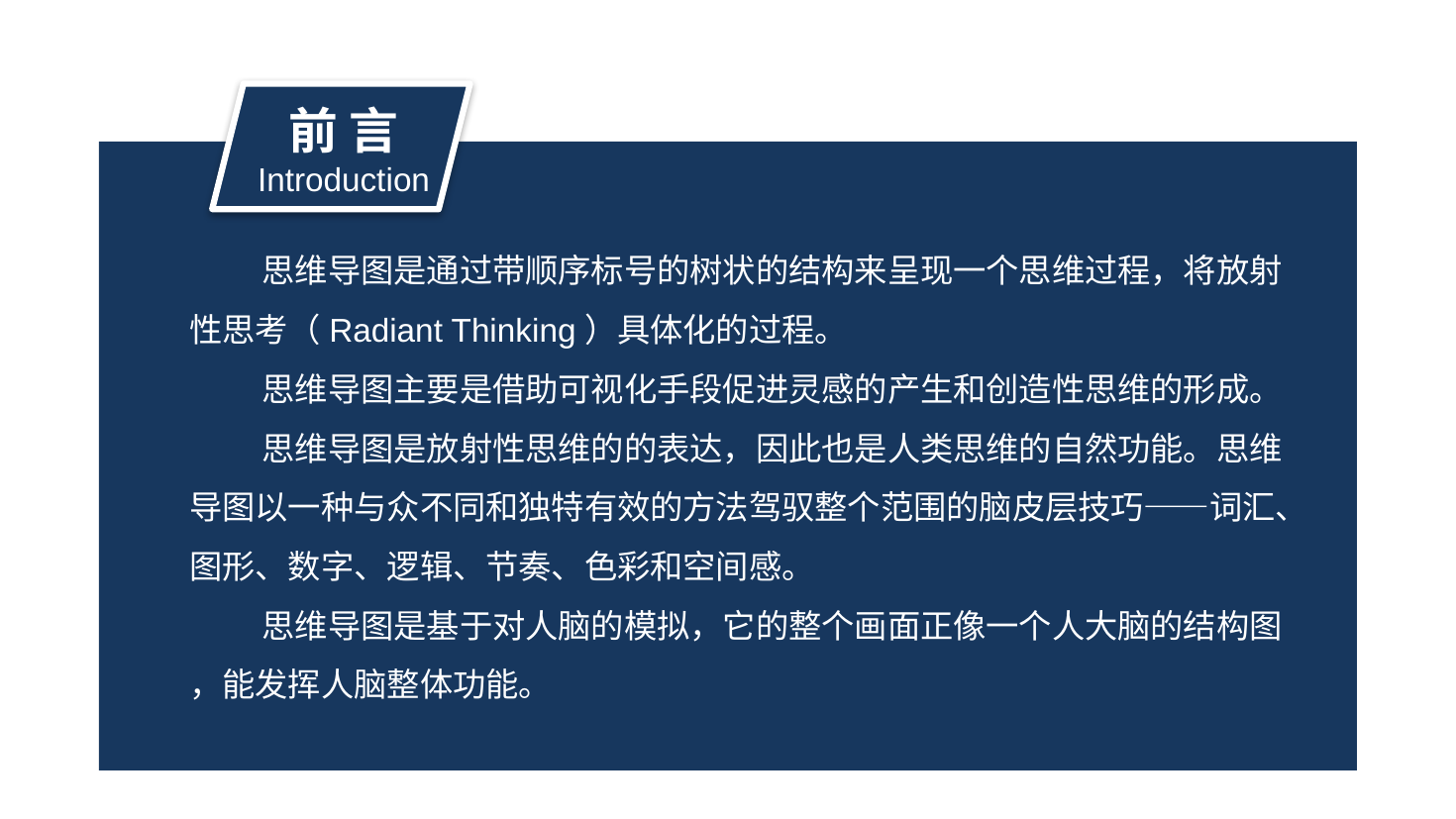

前 言
Introduction

思维导图是通过带顺序标号的树状的结构来呈现一个思维过程，将放射性思考（Radiant Thinking）具体化的过程。
思维导图主要是借助可视化手段促进灵感的产生和创造性思维的形成。
思维导图是放射性思维的的表达，因此也是人类思维的自然功能。思维导图以一种与众不同和独特有效的方法驾驭整个范围的脑皮层技巧——词汇、图形、数字、逻辑、节奏、色彩和空间感。
思维导图是基于对人脑的模拟，它的整个画面正像一个人大脑的结构图 ，能发挥人脑整体功能。